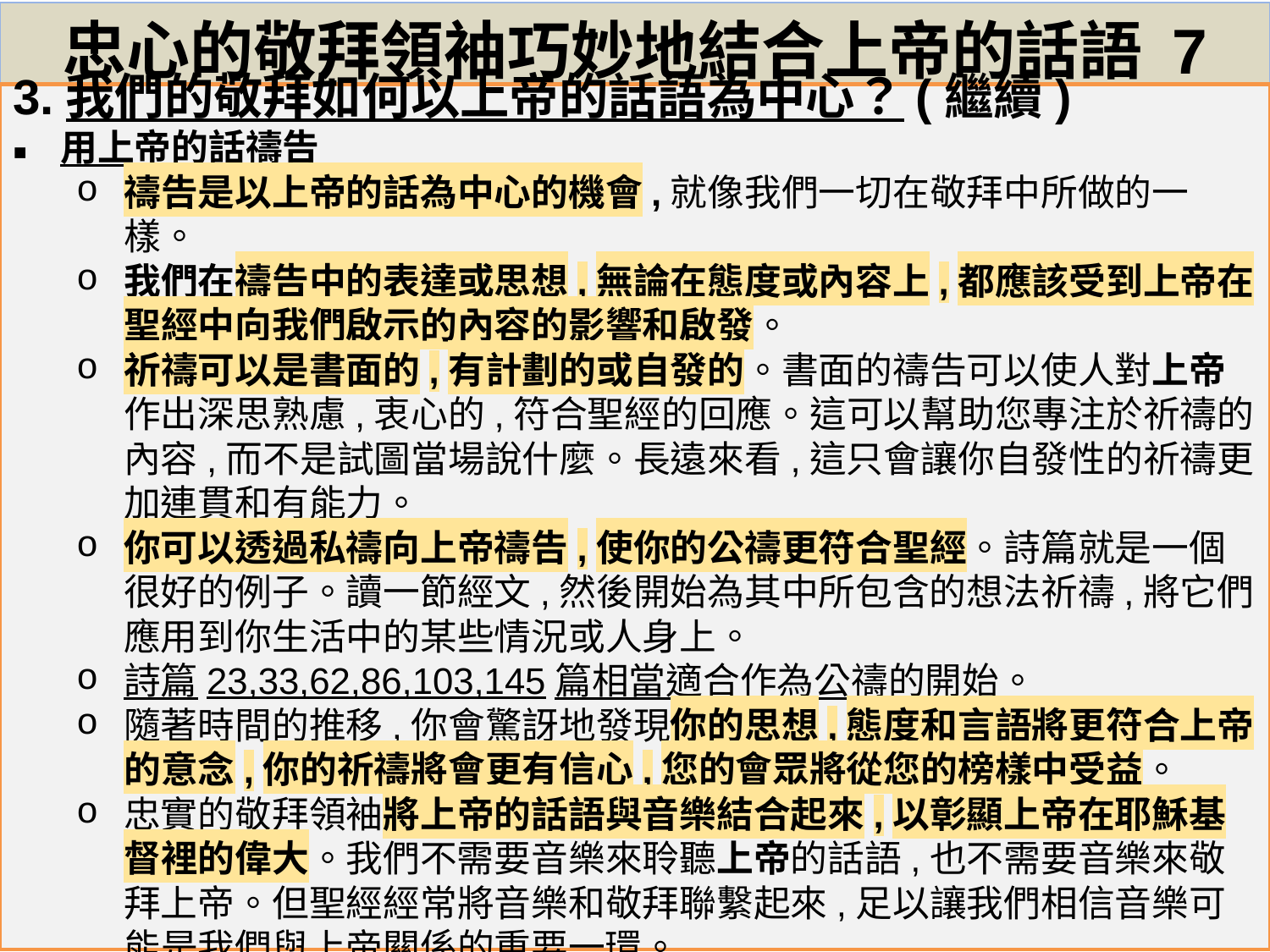

# 忠心的敬拜領袖巧妙地結合上帝的話語 7
3.我們的敬拜如何以上帝的話語為中心？(繼續)
用上帝的話禱告
禱告是以上帝的話為中心的機會,就像我們一切在敬拜中所做的一樣。
我們在禱告中的表達或思想,無論在態度或內容上,都應該受到上帝在聖經中向我們啟示的內容的影響和啟發。
祈禱可以是書面的,有計劃的或自發的。書面的禱告可以使人對上帝作出深思熟慮,衷心的,符合聖經的回應。這可以幫助您專注於祈禱的內容,而不是試圖當場說什麼。長遠來看,這只會讓你自發性的祈禱更加連貫和有能力。
你可以透過私禱向上帝禱告,使你的公禱更符合聖經。詩篇就是一個很好的例子。讀一節經文,然後開始為其中所包含的想法祈禱,將它們應用到你生活中的某些情況或人身上。
詩篇23,33,62,86,103,145篇相當適合作為公禱的開始。
隨著時間的推移,你會驚訝地發現你的思想,態度和言語將更符合上帝的意念,你的祈禱將會更有信心,您的會眾將從您的榜樣中受益。
忠實的敬拜領袖將上帝的話語與音樂結合起來,以彰顯上帝在耶穌基督裡的偉大。我們不需要音樂來聆聽上帝的話語,也不需要音樂來敬拜上帝。但聖經經常將音樂和敬拜聯繫起來,足以讓我們相信音樂可能是我們與上帝關係的重要一環。